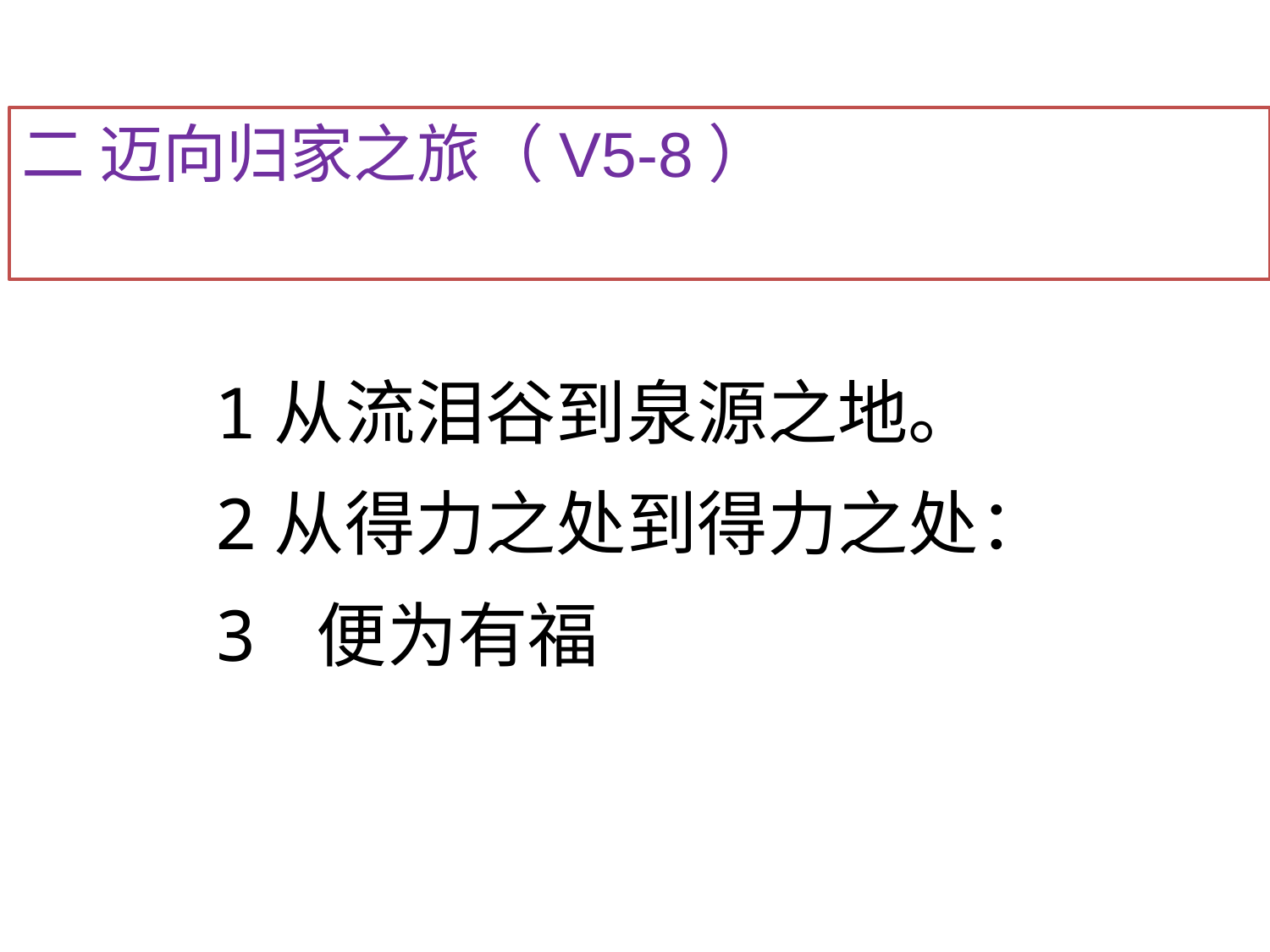

# 二 迈向归家之旅（V5-8）
1从流泪谷到泉源之地。
2从得力之处到得力之处：
3 便为有福